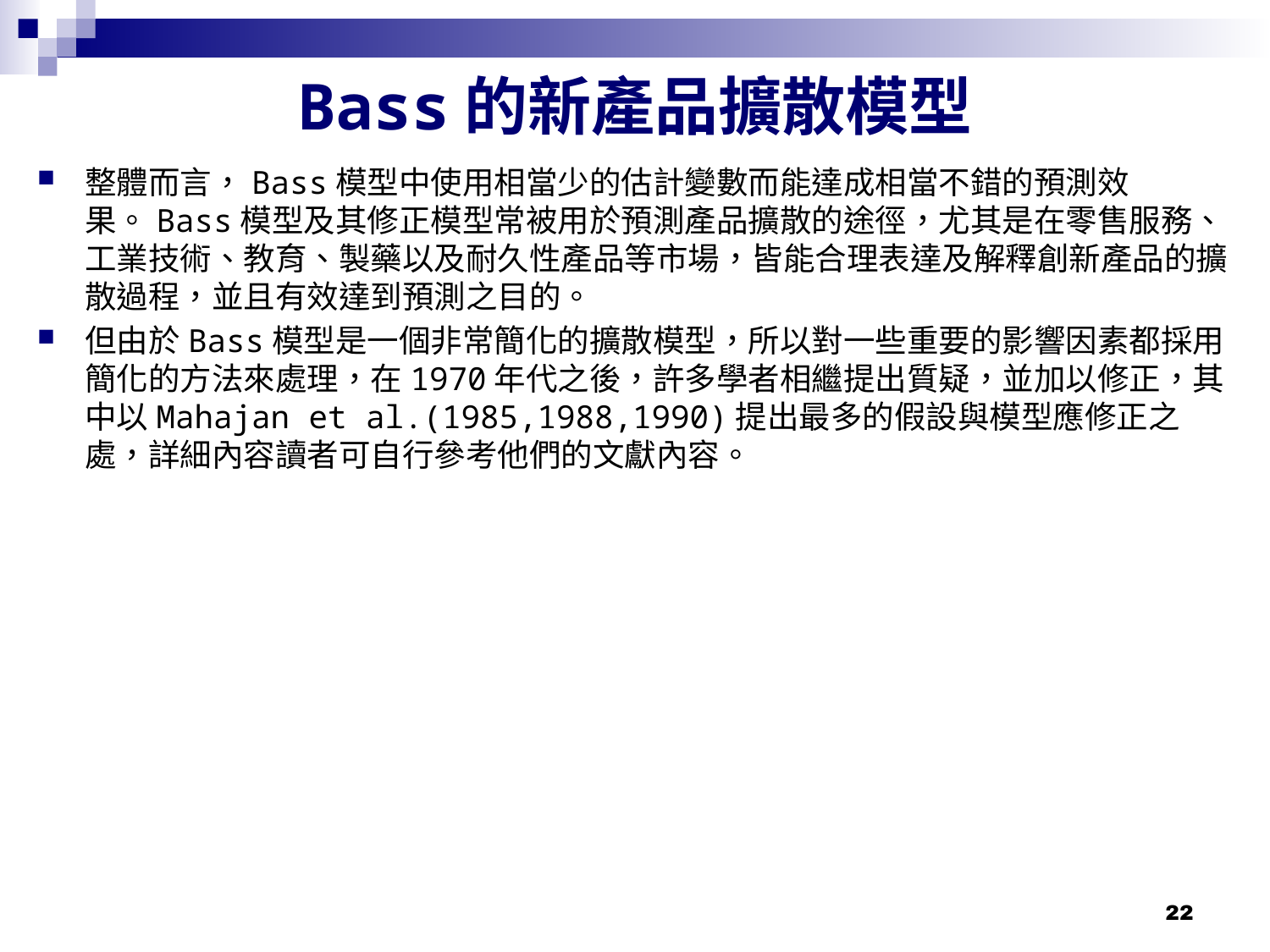

# Bass的新產品擴散模型
整體而言，Bass模型中使用相當少的估計變數而能達成相當不錯的預測效果。Bass模型及其修正模型常被用於預測產品擴散的途徑，尤其是在零售服務、工業技術、教育、製藥以及耐久性產品等市場，皆能合理表達及解釋創新產品的擴散過程，並且有效達到預測之目的。
但由於Bass模型是一個非常簡化的擴散模型，所以對一些重要的影響因素都採用簡化的方法來處理，在1970年代之後，許多學者相繼提出質疑，並加以修正，其中以Mahajan et al.(1985,1988,1990)提出最多的假設與模型應修正之處，詳細內容讀者可自行參考他們的文獻內容。
22